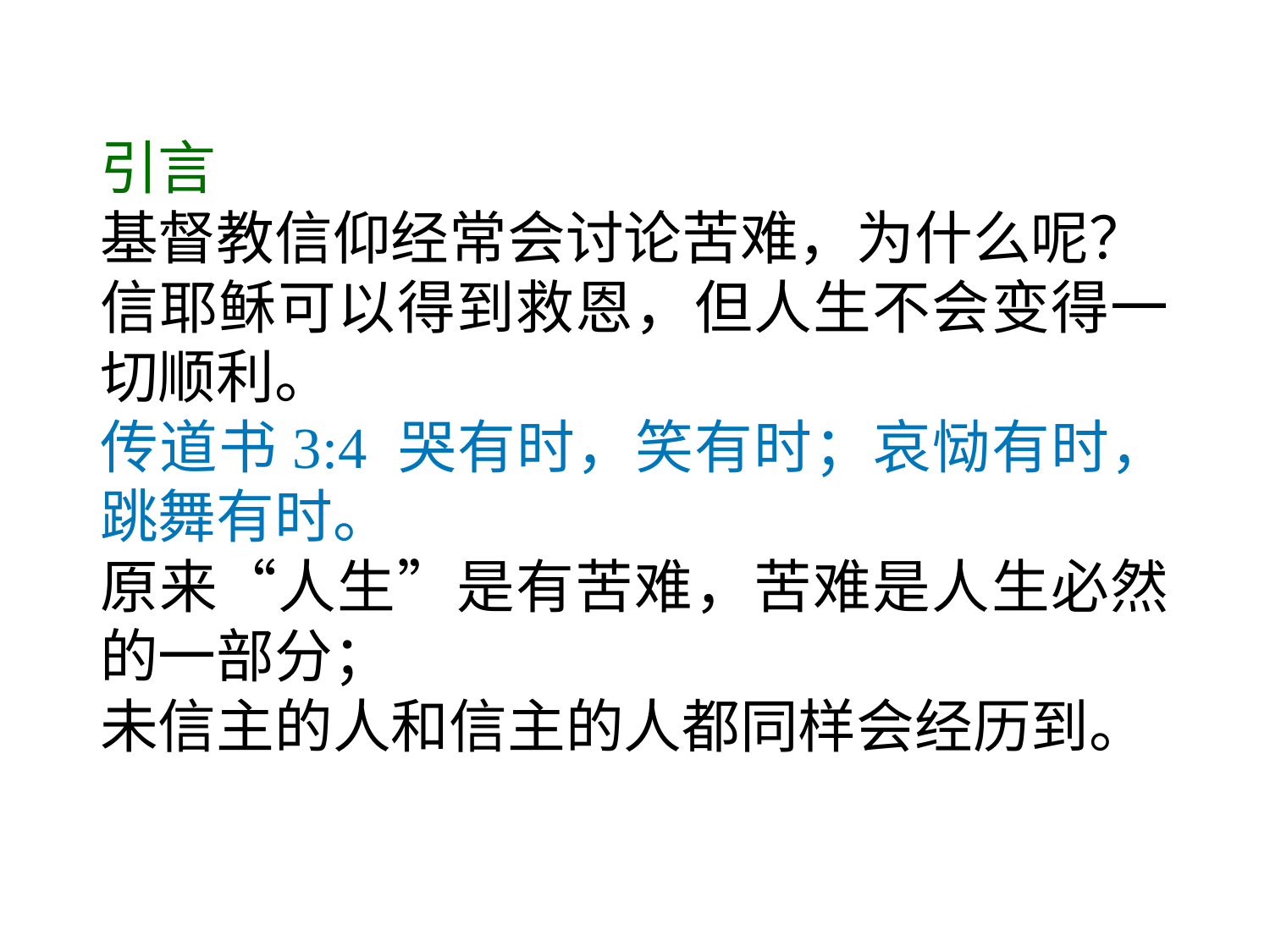

# 引言
基督教信仰经常会讨论苦难，为什么呢？
信耶稣可以得到救恩，但人生不会变得一切顺利。
传道书3:4 哭有时，笑有时；哀恸有时，跳舞有时。
原来“人生”是有苦难，苦难是人生必然的一部分；
未信主的人和信主的人都同样会经历到。